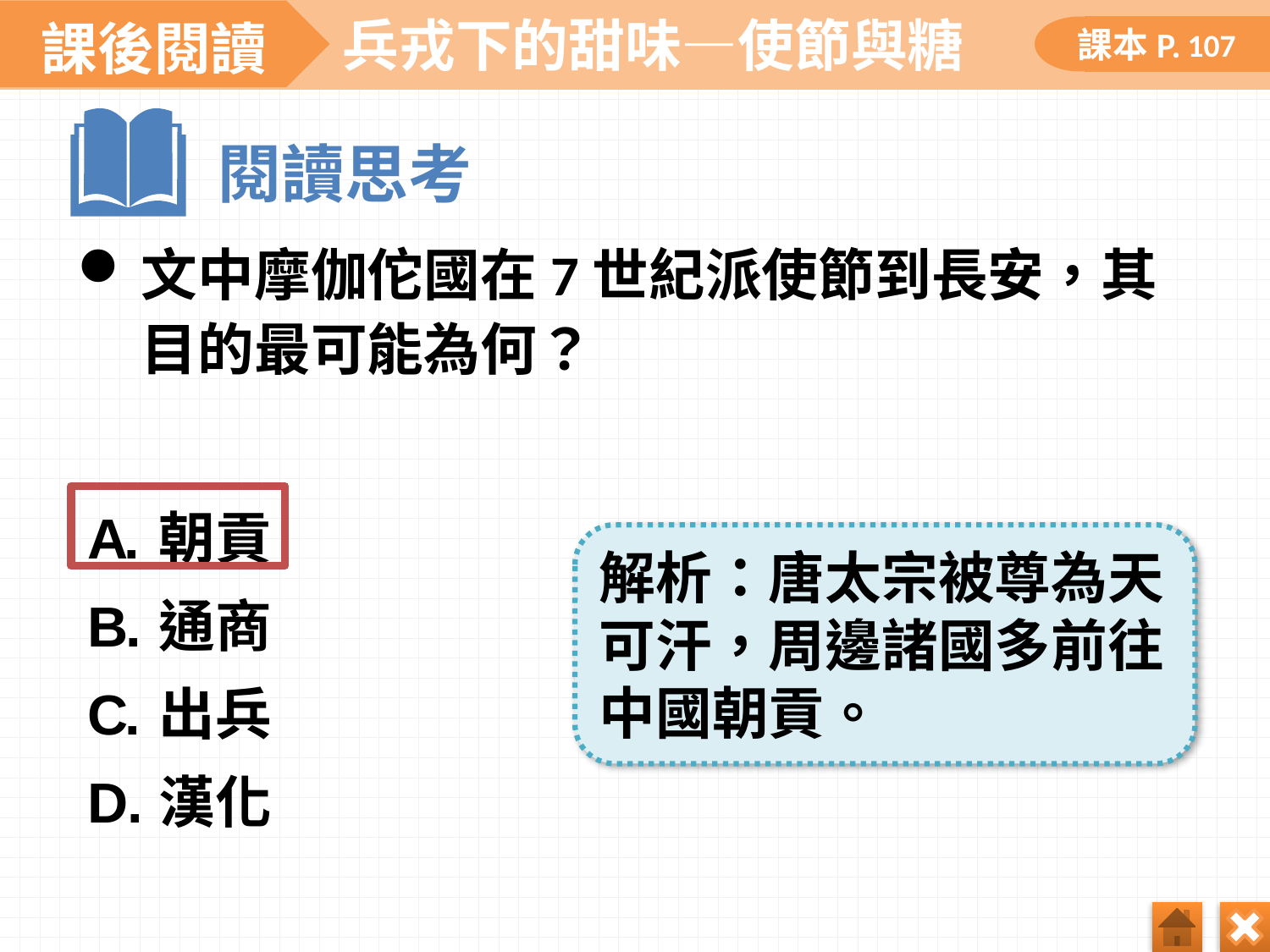

# 兵戎下的甜味—使節與糖
107
文中摩伽佗國在7世紀派使節到長安，其目的最可能為何？
朝貢
通商
出兵
漢化

解析：唐太宗被尊為天可汗，周邊諸國多前往中國朝貢。